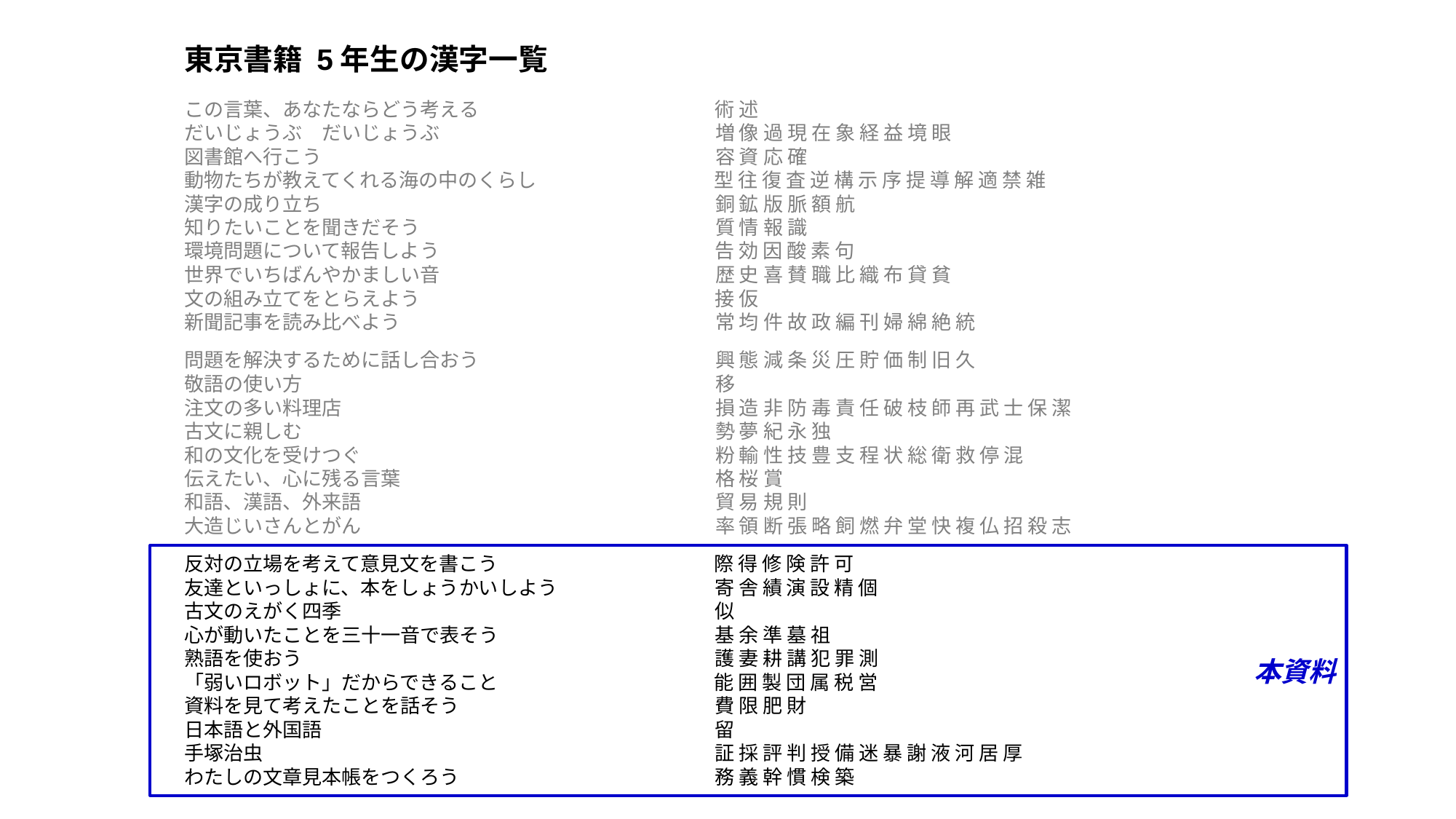

東京書籍 5年生の漢字一覧
この言葉、あなたならどう考える　　　　　　　　　　　　術 述
だいじょうぶ　だいじょうぶ　　　　　　　　　　　　　　増 像 過 現 在 象 経 益 境 眼
図書館へ行こう　　　　　　　　　　　　　　　　　　　　容 資 応 確
動物たちが教えてくれる海の中のくらし　　　　　　　　　型 往 復 査 逆 構 示 序 提 導 解 適 禁 雑
漢字の成り立ち　　　　　　　　　　　　　　　　　　　　銅 鉱 版 脈 額 航
知りたいことを聞きだそう　　　　　　　　　　　　　　　質 情 報 識
環境問題について報告しよう　　　　　　　　　　　　　　告 効 因 酸 素 句
世界でいちばんやかましい音　　　　　　　　　　　　　　歴 史 喜 賛 職 比 織 布 貸 貧
文の組み立てをとらえよう　　　　　　　　　　　　　　　接 仮
新聞記事を読み比べよう　　　　　　　　　　　　　　　　常 均 件 故 政 編 刊 婦 綿 絶 統

問題を解決するために話し合おう　　　　　　　　　　　　興 態 減 条 災 圧 貯 価 制 旧 久
敬語の使い方　　　　　　　　　　　　　　　　　　　　　移
注文の多い料理店　　　　　　　　　　　　　　　　　　　損 造 非 防 毒 責 任 破 枝 師 再 武 士 保 潔
古文に親しむ　　　　　　　　　　　　　　　　　　　　　勢 夢 紀 永 独
和の文化を受けつぐ　　　　　　　　　　　　　　　　　　粉 輸 性 技 豊 支 程 状 総 衛 救 停 混
伝えたい、心に残る言葉　　　　　　　　　　　　　　　　格 桜 賞
和語、漢語、外来語　　　　　　　　　　　　　　　　　　貿 易 規 則
大造じいさんとがん　　　　　　　　　　　　　　　　　　率 領 断 張 略 飼 燃 弁 堂 快 複 仏 招 殺 志

反対の立場を考えて意見文を書こう　　　　　　　　　　　際 得 修 険 許 可
友達といっしょに、本をしょうかいしよう　　　　　　　　寄 舎 績 演 設 精 個
古文のえがく四季　　　　　　　　　　　　　　　　　　　似
心が動いたことを三十一音で表そう　　　　　　　　　　　基 余 準 墓 祖
熟語を使おう　　　　　　　　　　　　　　　　　　　　　護 妻 耕 講 犯 罪 測
「弱いロボット」だからできること　　　　　　　　　　　能 囲 製 団 属 税 営
資料を見て考えたことを話そう　　　　　　　　　　　　　費 限 肥 財
日本語と外国語　　　　　　　　　　　　　　　　　　　　留
手塚治虫　　　　　　　　　　　　　　　　　　　　　　　証 採 評 判 授 備 迷 暴 謝 液 河 居 厚
わたしの文章見本帳をつくろう　　　　　　　　　　　　　務 義 幹 慣 検 築
本資料